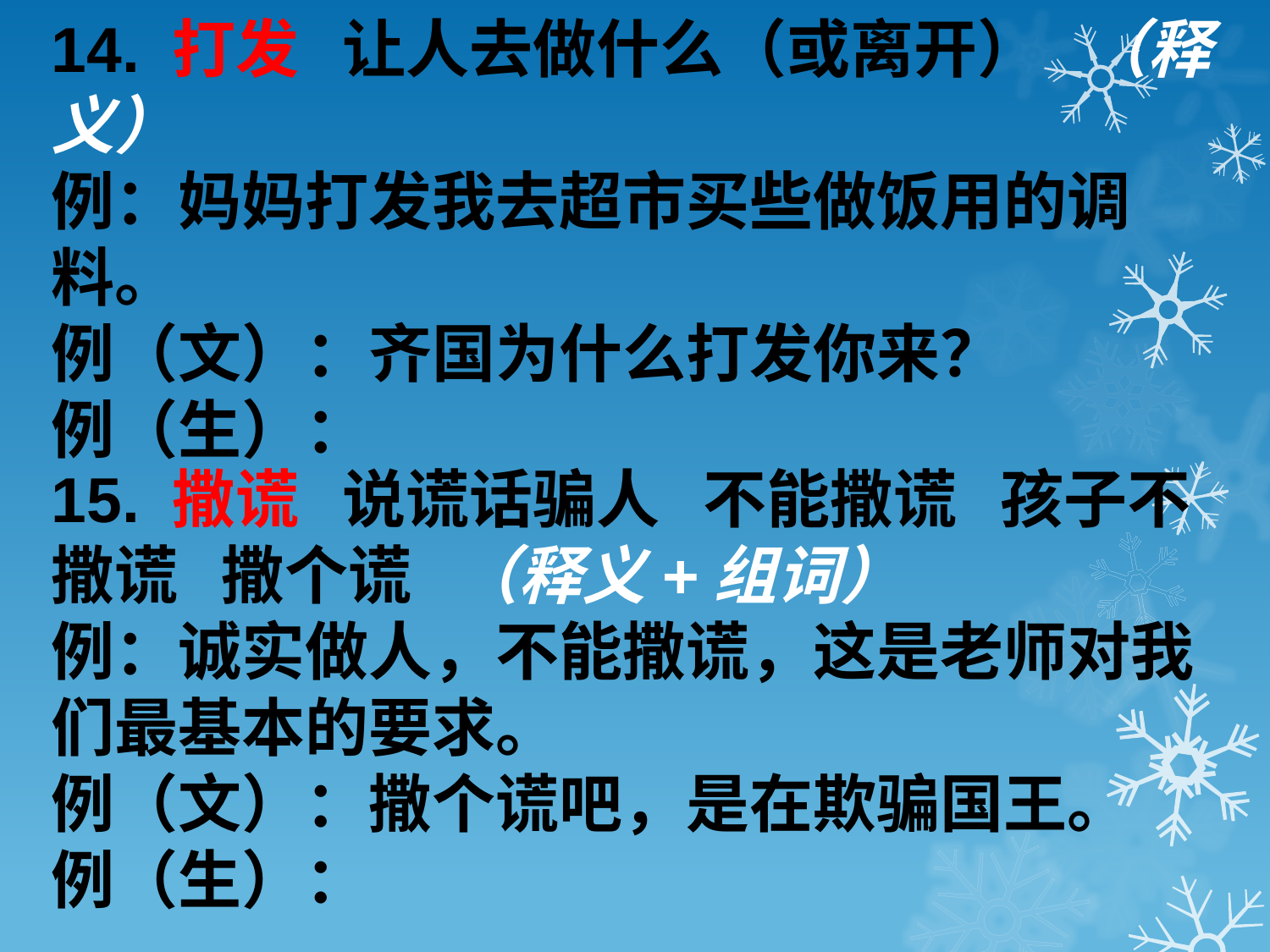

14. 打发   让人去做什么（或离开）   （释义）
例：妈妈打发我去超市买些做饭用的调料。
例（文）：齐国为什么打发你来？
例（生）：
15. 撒谎   说谎话骗人   不能撒谎   孩子不撒谎   撒个谎   （释义+组词）
例：诚实做人，不能撒谎，这是老师对我们最基本的要求。
例（文）：撒个谎吧，是在欺骗国王。
例（生）：